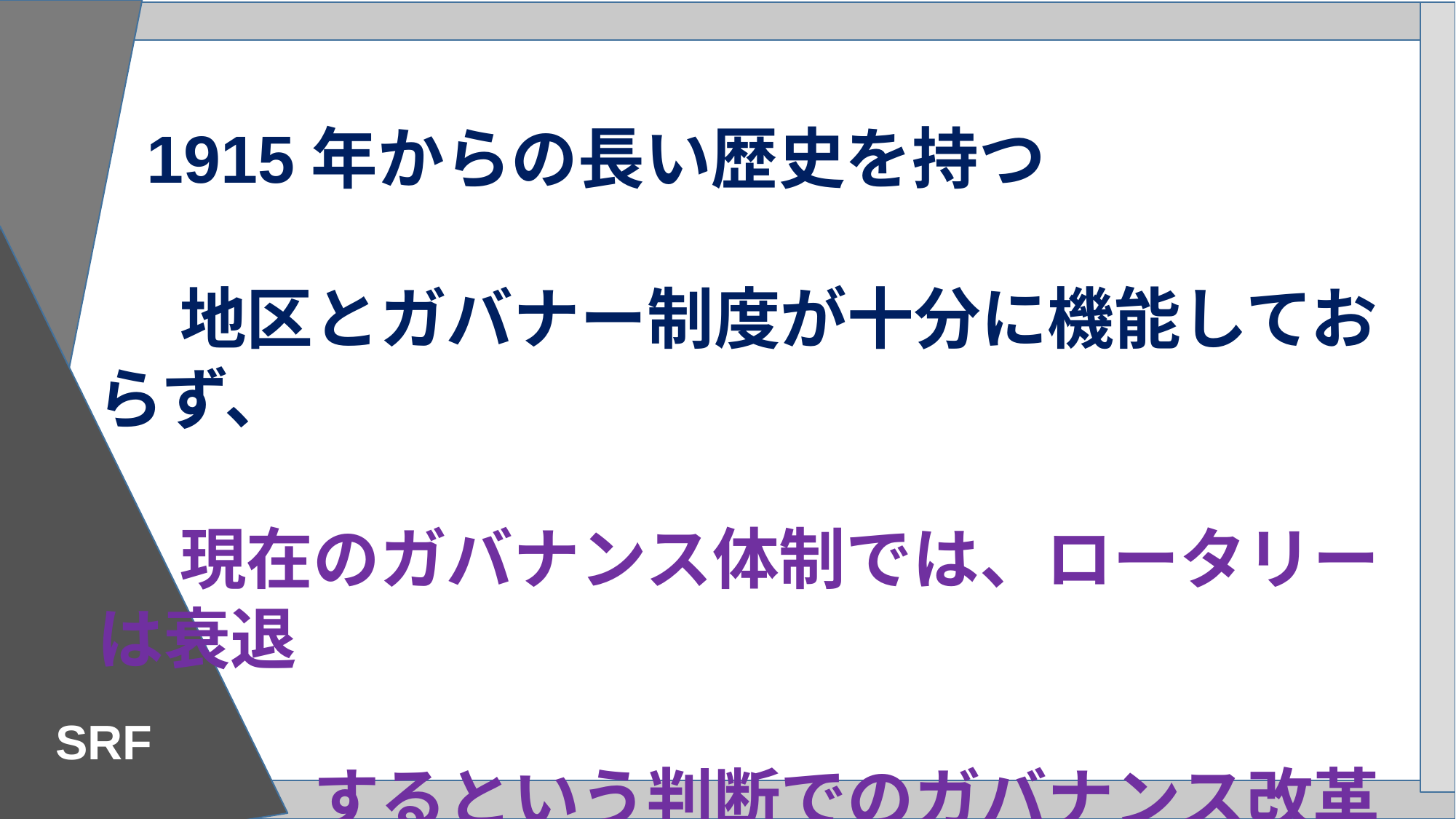

1915年からの長い歴史を持つ

　地区とガバナー制度が十分に機能しておらず、

　現在のガバナンス体制では、ロータリーは衰退

　　　するという判断でのガバナンス改革

SRF